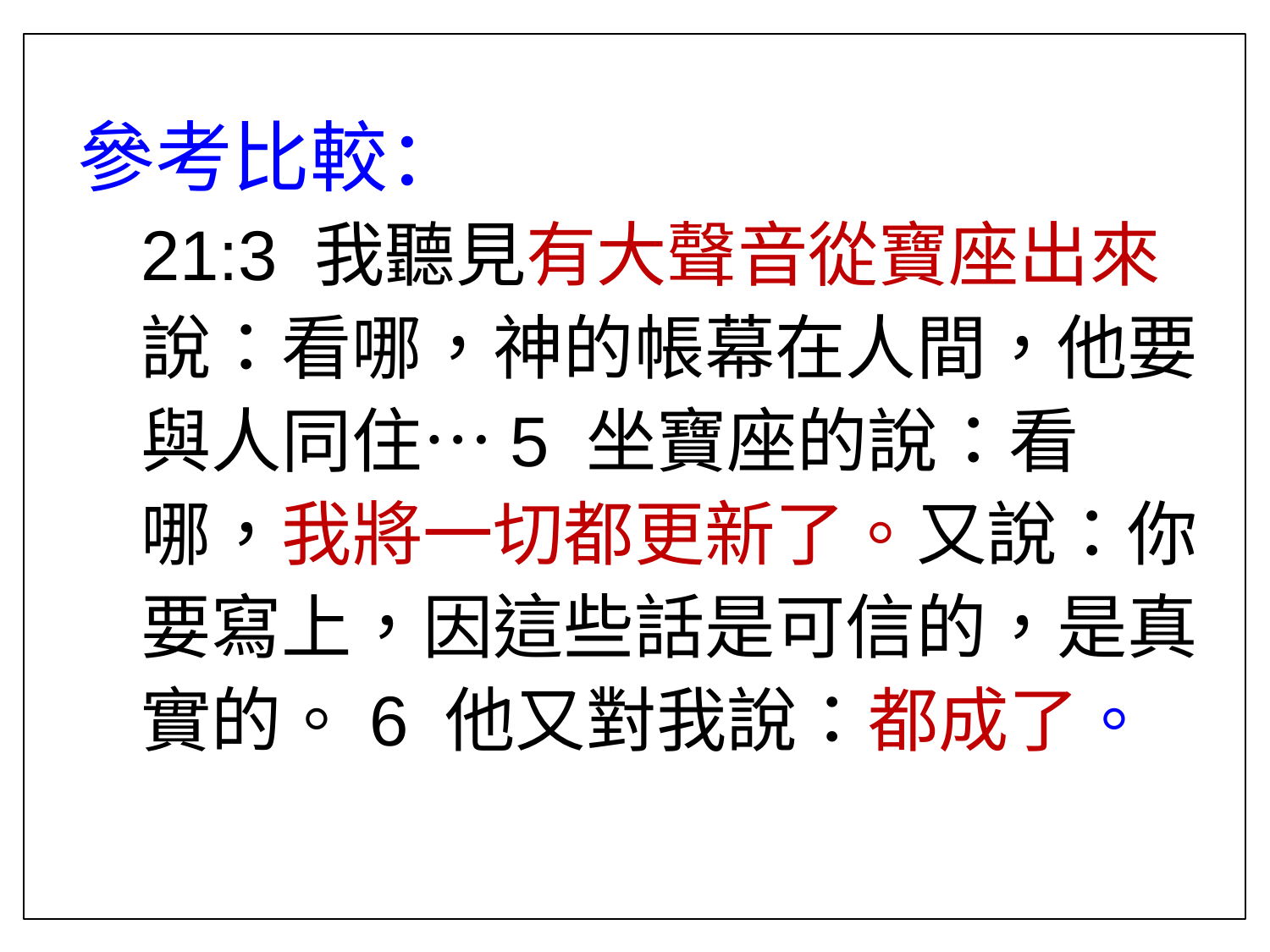

參考比較：
21:3 我聽見有大聲音從寶座出來說：看哪，神的帳幕在人間，他要與人同住…5 坐寶座的說：看哪，我將一切都更新了。又說：你要寫上，因這些話是可信的，是真實的。6 他又對我說：都成了。